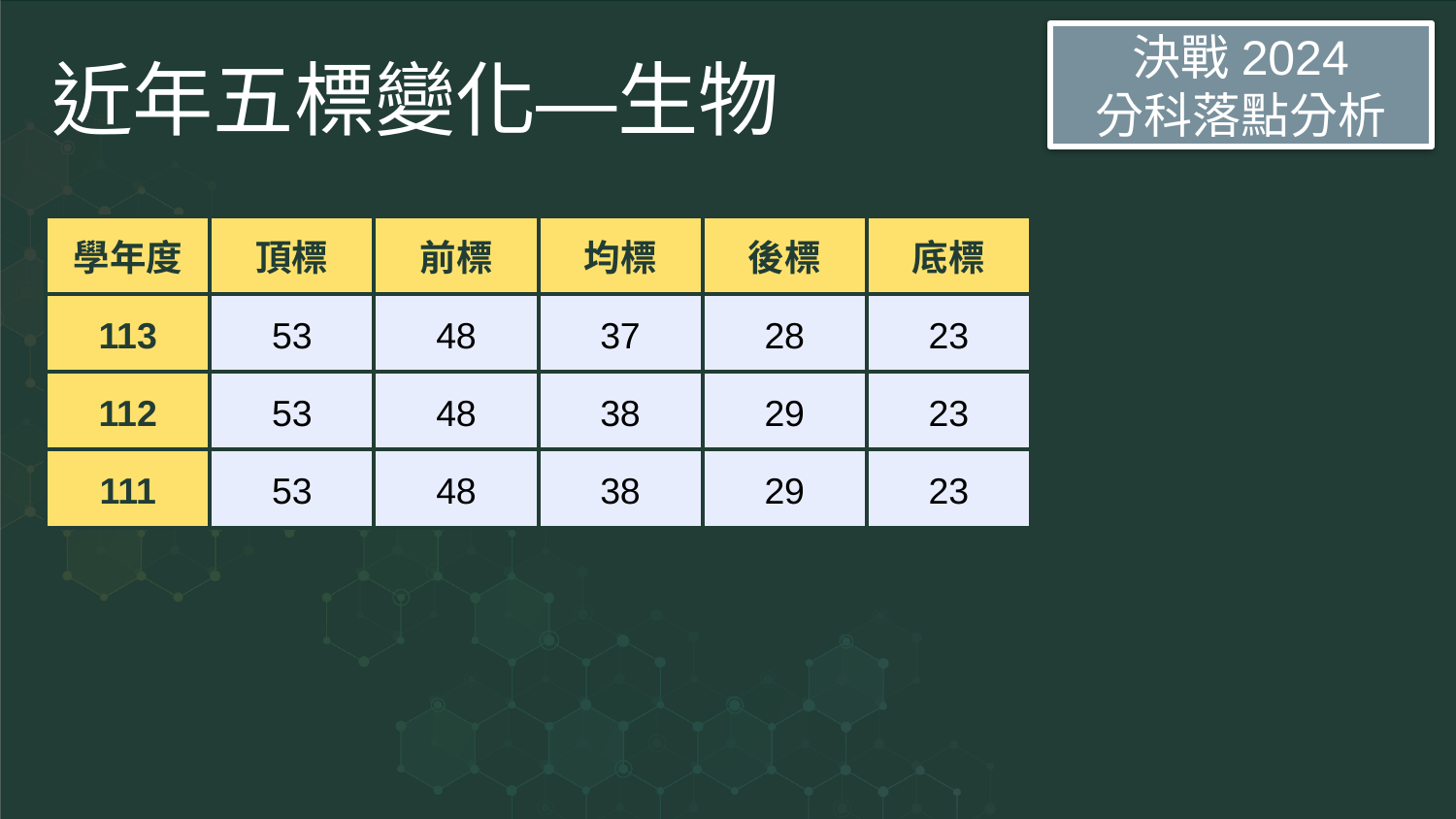

決戰2024
分科落點分析
# 近年五標變化—生物
| 學年度 | 頂標 | 前標 | 均標 | 後標 | 底標 |
| --- | --- | --- | --- | --- | --- |
| 113 | 53 | 48 | 37 | 28 | 23 |
| 112 | 53 | 48 | 38 | 29 | 23 |
| 111 | 53 | 48 | 38 | 29 | 23 |